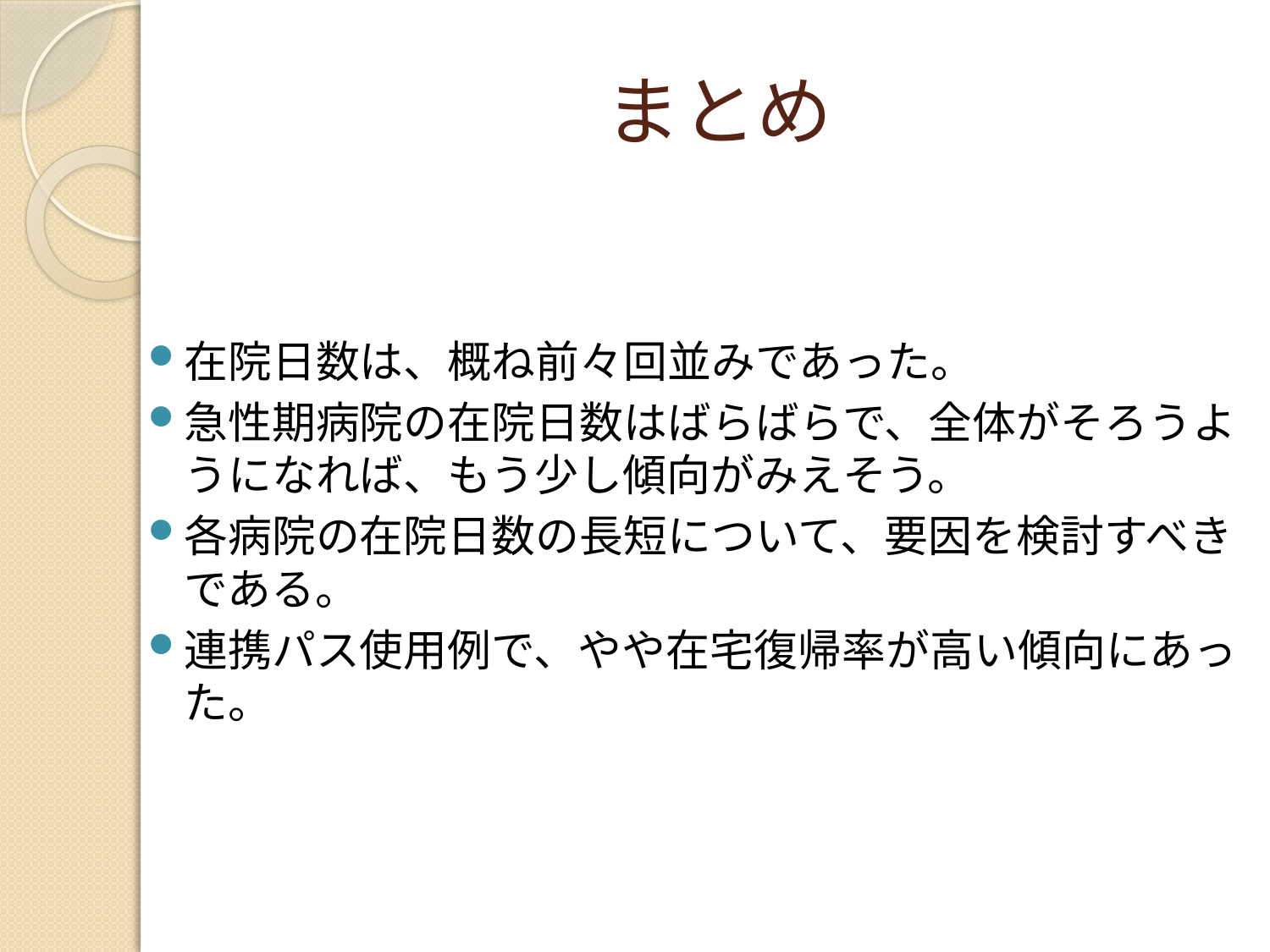

# まとめ

在院日数は、概ね前々回並みであった。
急性期病院の在院日数はばらばらで、全体がそろうようになれば、もう少し傾向がみえそう。
各病院の在院日数の長短について、要因を検討すべきである。
連携パス使用例で、やや在宅復帰率が高い傾向にあった。